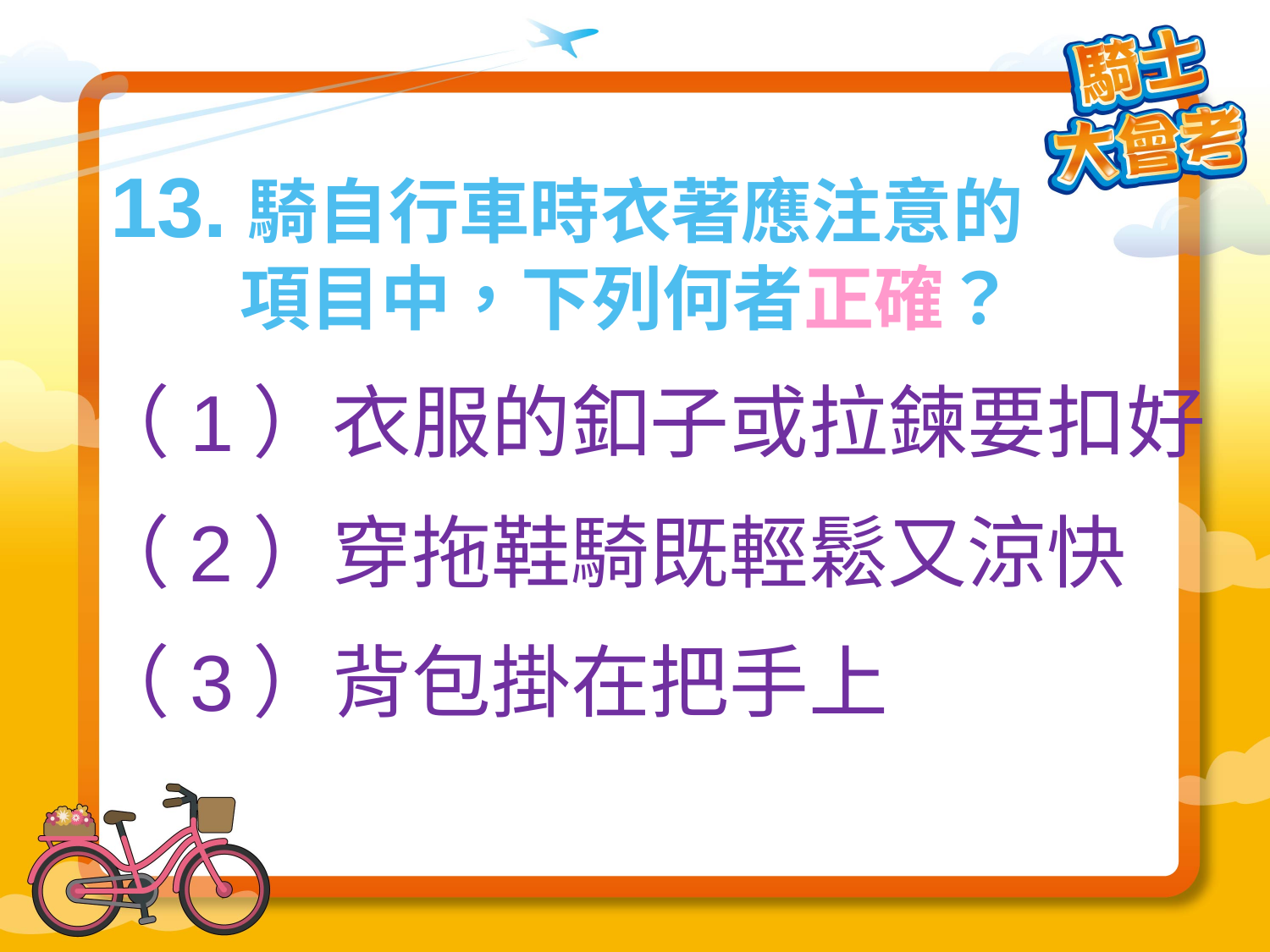

13.騎自行車時衣著應注意的
       項目中，下列何者正確？
（1）衣服的釦子或拉鍊要扣好
（2）穿拖鞋騎既輕鬆又涼快
（3）背包掛在把手上